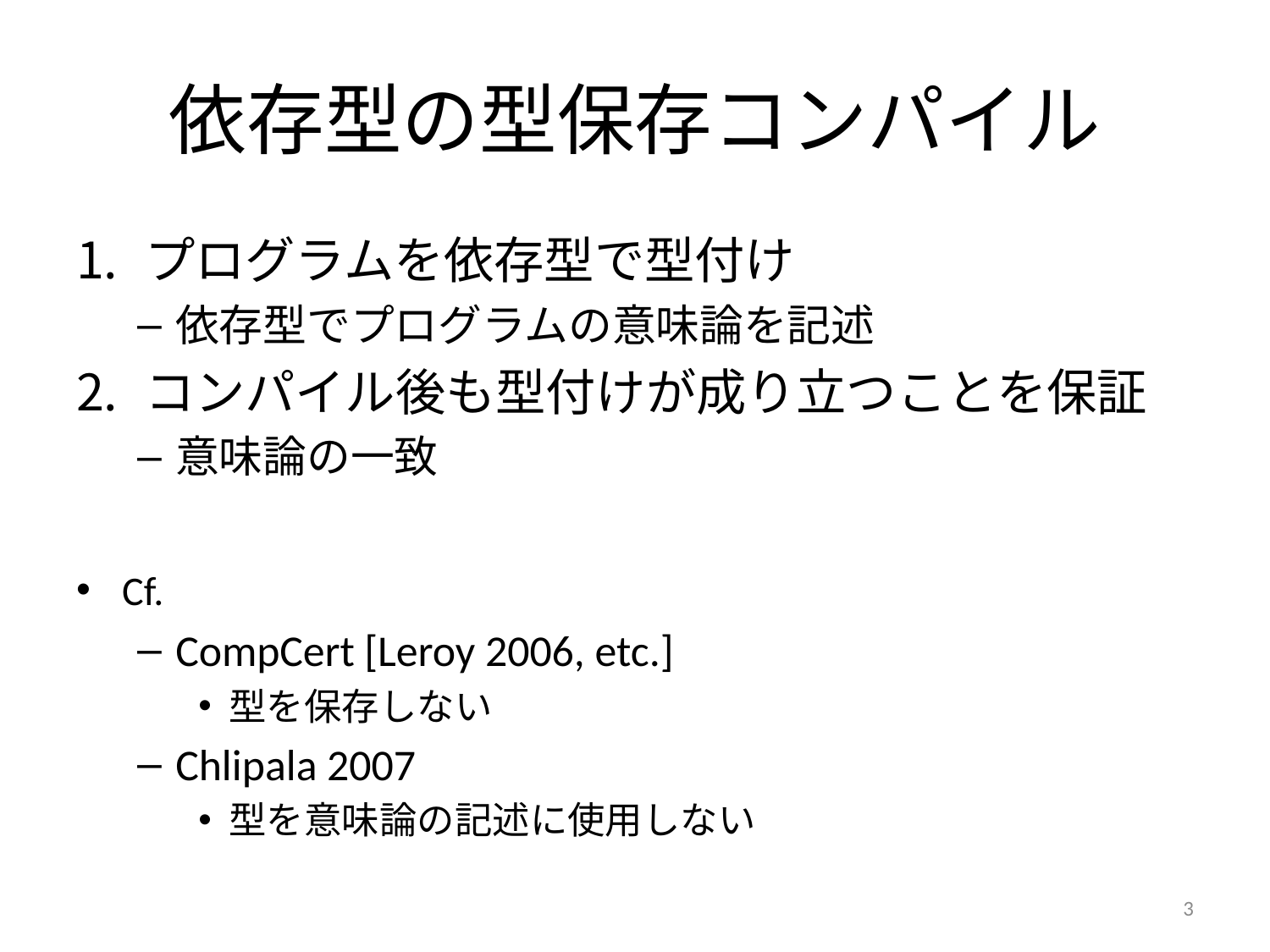

# 依存型の型保存コンパイル
プログラムを依存型で型付け
依存型でプログラムの意味論を記述
コンパイル後も型付けが成り立つことを保証
意味論の一致

Cf.
CompCert [Leroy 2006, etc.]
型を保存しない
Chlipala 2007
型を意味論の記述に使用しない
3